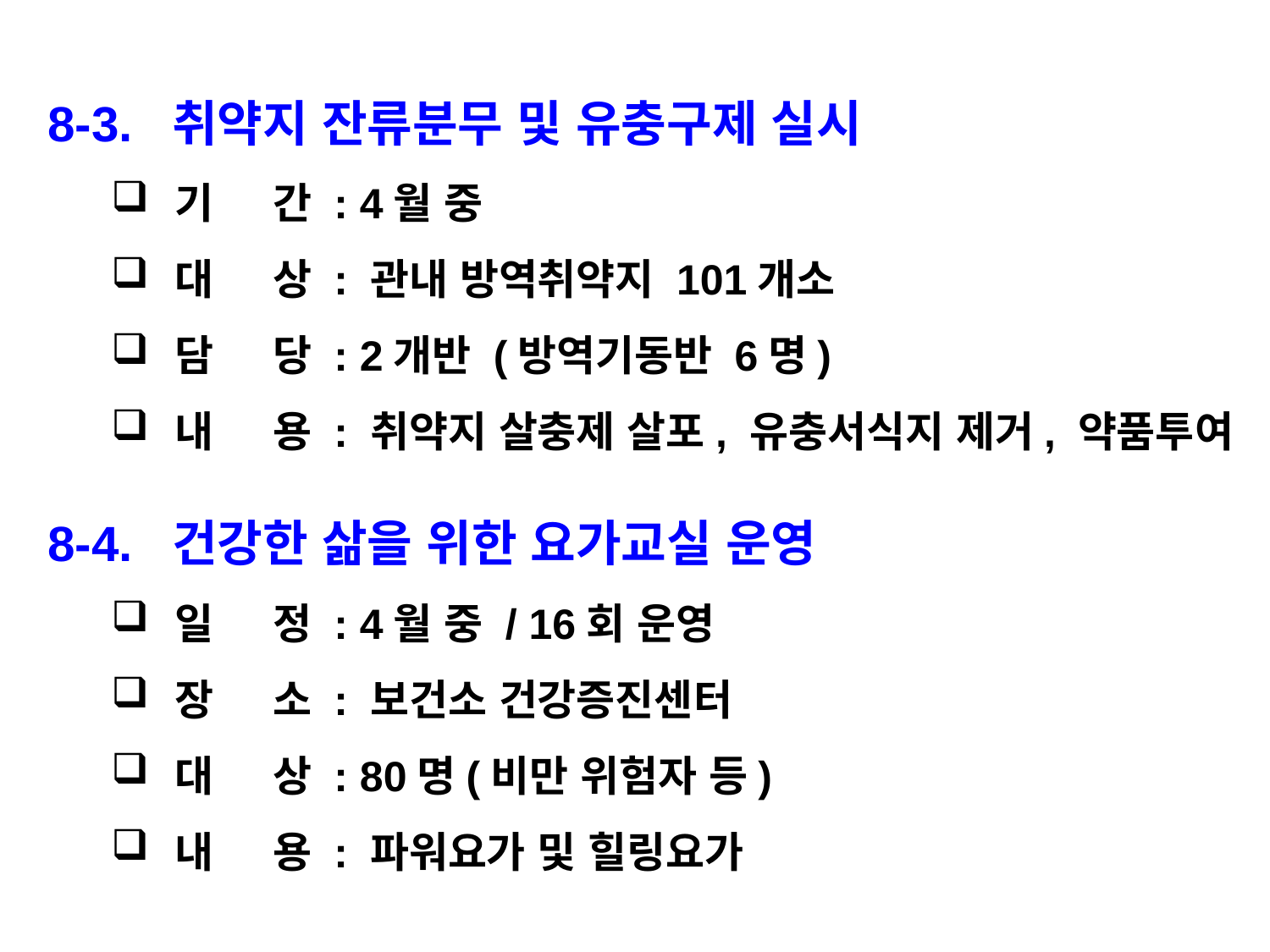

8-3.  취약지 잔류분무 및 유충구제 실시
기     간 : 4월 중
대     상 : 관내 방역취약지 101개소
담     당 : 2개반 (방역기동반 6명)
내     용 : 취약지 살충제 살포, 유충서식지 제거, 약품투여
8-4.  건강한 삶을 위한 요가교실 운영
일     정 : 4월 중 / 16회 운영
장     소 : 보건소 건강증진센터
대     상 : 80명(비만 위험자 등)
내     용 : 파워요가 및 힐링요가